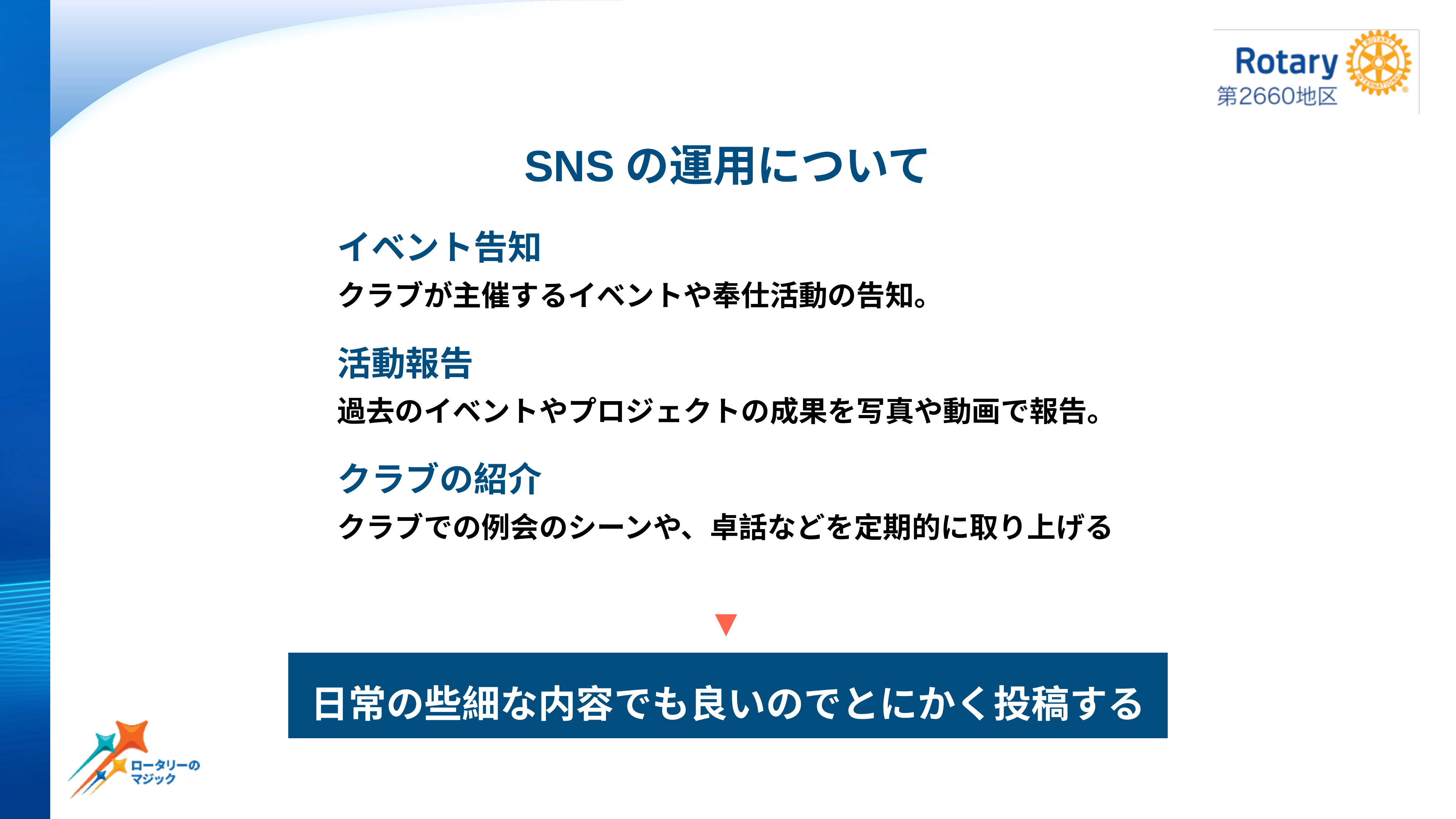

SNSの運用について
イベント告知
クラブが主催するイベントや奉仕活動の告知。

活動報告
過去のイベントやプロジェクトの成果を写真や動画で報告。

クラブの紹介
クラブでの例会のシーンや、卓話などを定期的に取り上げる
▼

日常の些細な内容でも良いのでとにかく投稿する